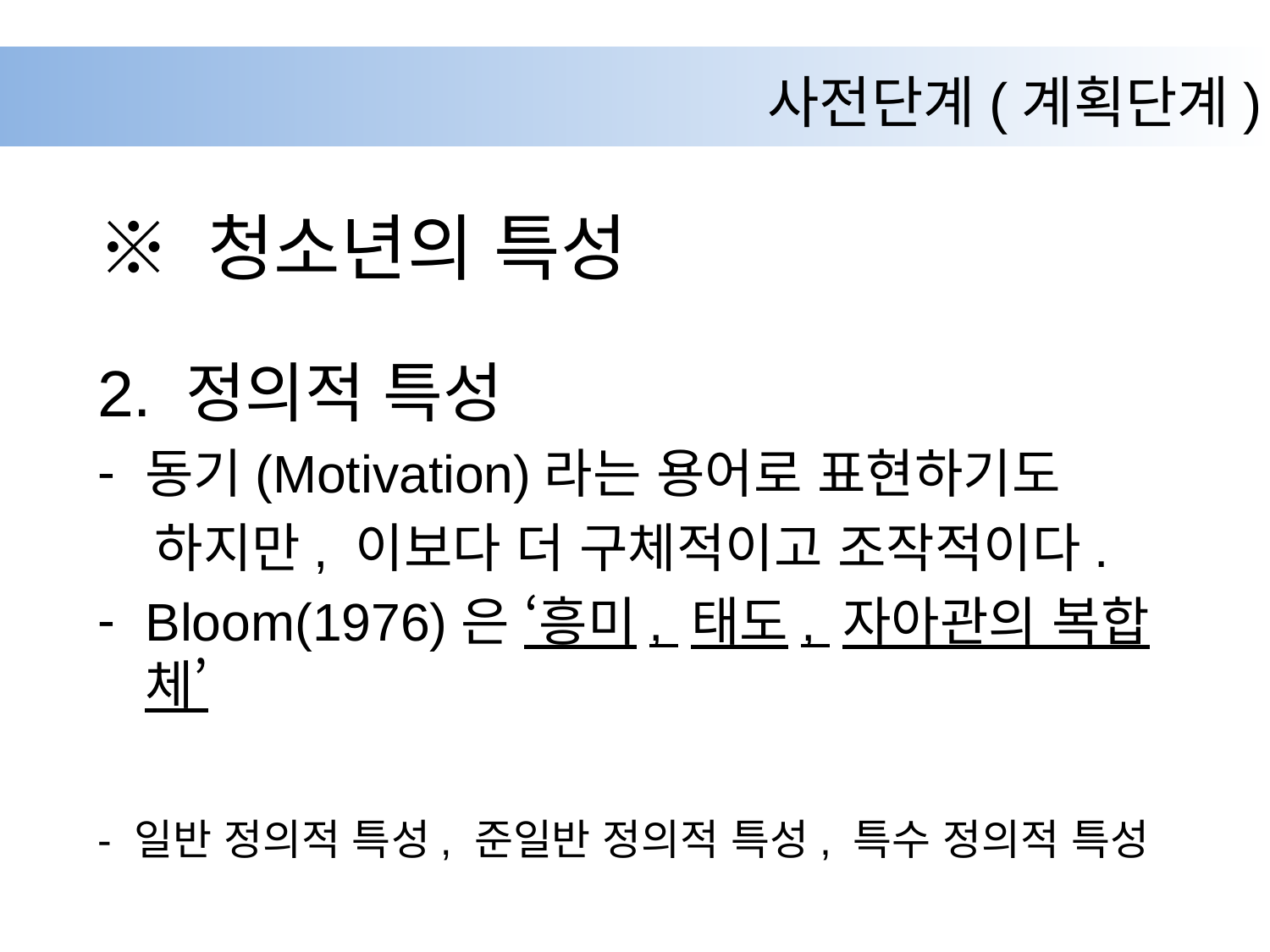

사전단계(계획단계)

※ 청소년의 특성

2. 정의적 특성
동기(Motivation)라는 용어로 표현하기도
   하지만, 이보다 더 구체적이고 조작적이다.
Bloom(1976)은 ‘흥미, 태도, 자아관의 복합체’

- 일반 정의적 특성, 준일반 정의적 특성, 특수 정의적 특성